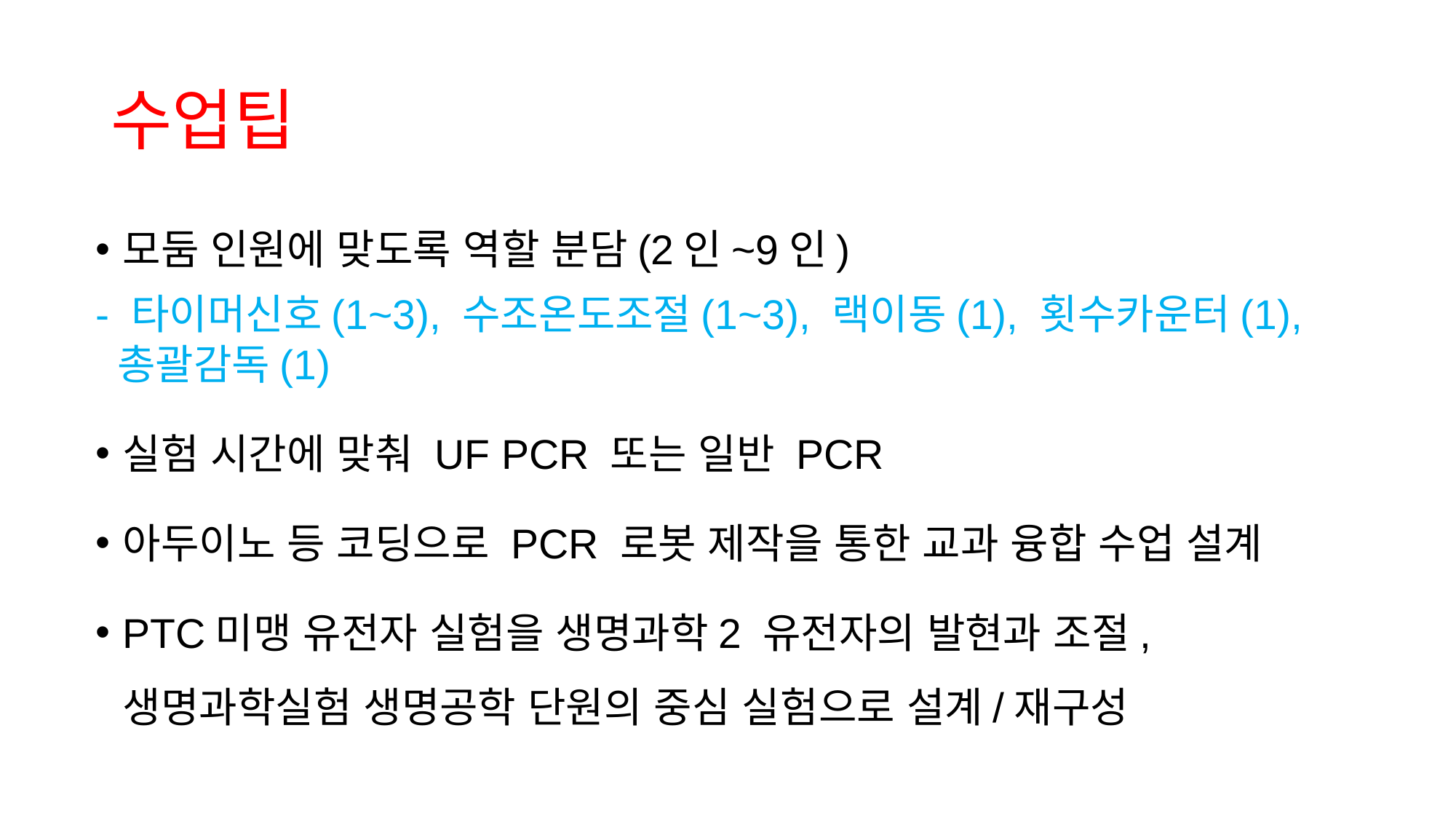

# 수업팁
모둠 인원에 맞도록 역할 분담(2인~9인)
- 타이머신호(1~3), 수조온도조절(1~3), 랙이동(1), 횟수카운터(1),        총괄감독(1)
실험 시간에 맞춰 UF PCR 또는 일반 PCR
아두이노 등 코딩으로 PCR 로봇 제작을 통한 교과 융합 수업 설계
PTC미맹 유전자 실험을 생명과학2 유전자의 발현과 조절, 생명과학실험 생명공학 단원의 중심 실험으로 설계/재구성